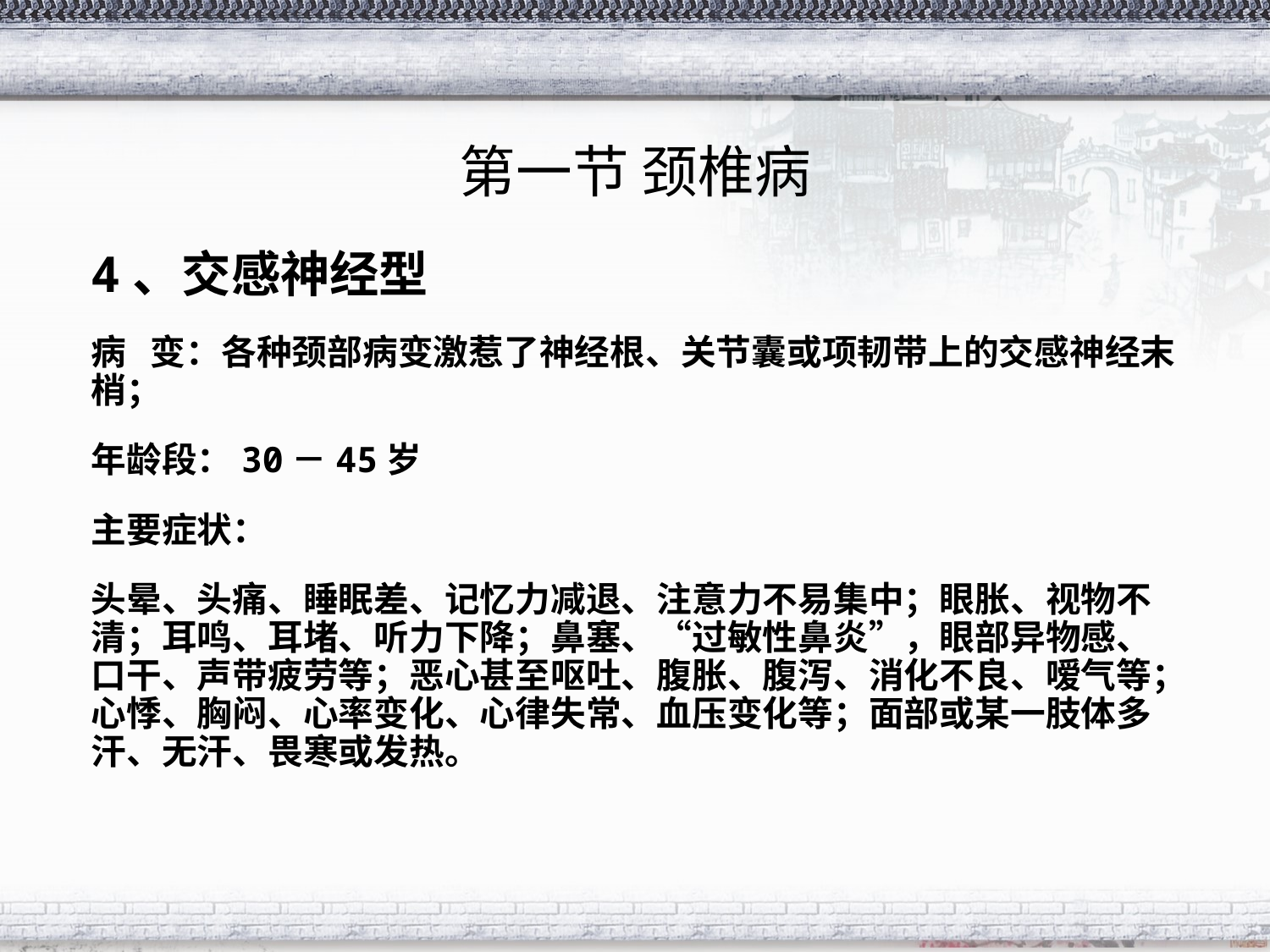

# 第一节 颈椎病
4、交感神经型
病   变：各种颈部病变激惹了神经根、关节囊或项韧带上的交感神经末梢；
年龄段：30－45岁
主要症状：
头晕、头痛、睡眠差、记忆力减退、注意力不易集中；眼胀、视物不清；耳鸣、耳堵、听力下降；鼻塞、“过敏性鼻炎”，眼部异物感、口干、声带疲劳等；恶心甚至呕吐、腹胀、腹泻、消化不良、嗳气等；心悸、胸闷、心率变化、心律失常、血压变化等；面部或某一肢体多汗、无汗、畏寒或发热。